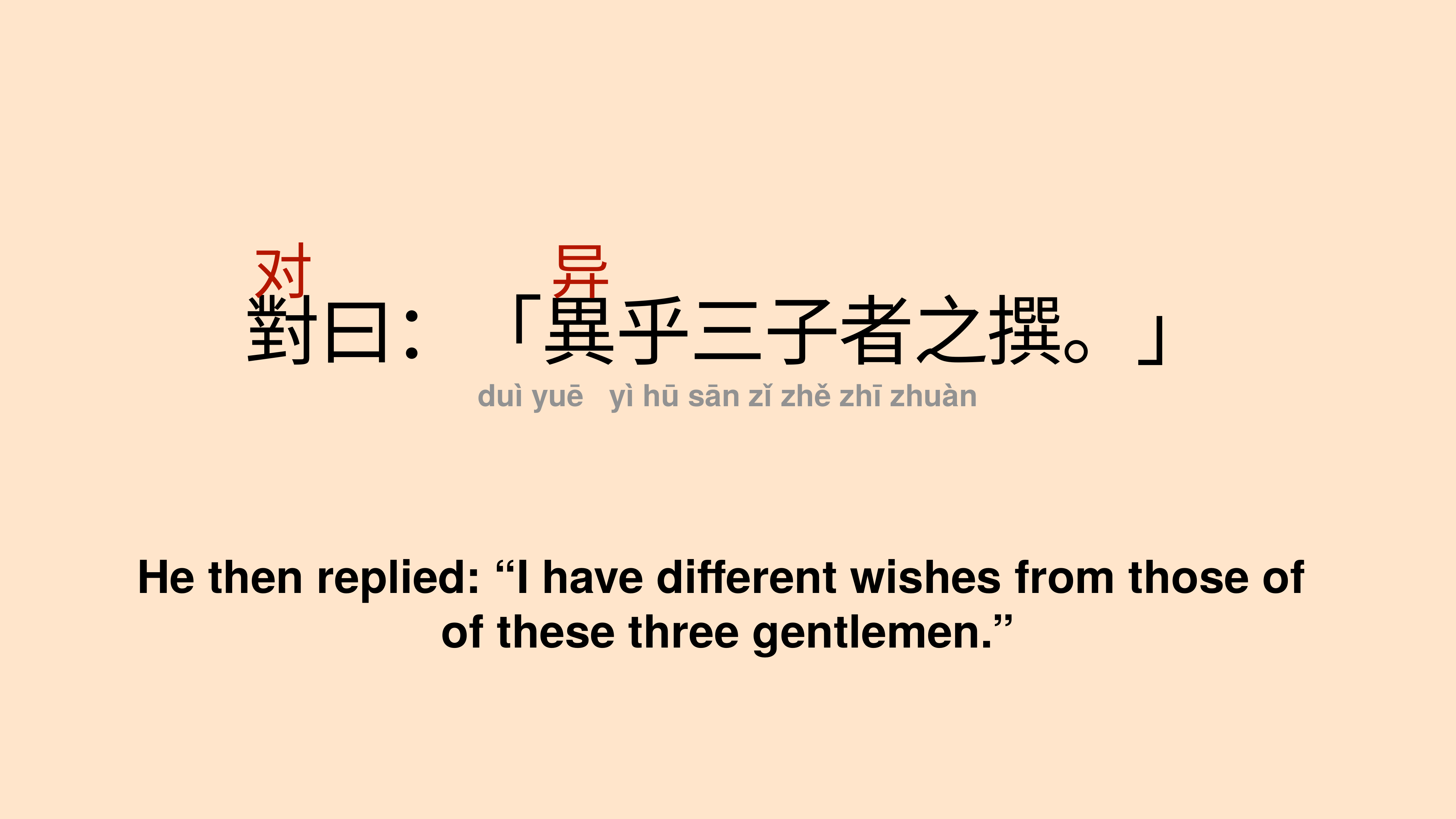

对
异
對曰：「異乎三子者之撰。」
duì yuē   yì hū sān zǐ zhě zhī zhuàn
He then replied: “I have different wishes from those of
of these three gentlemen.”